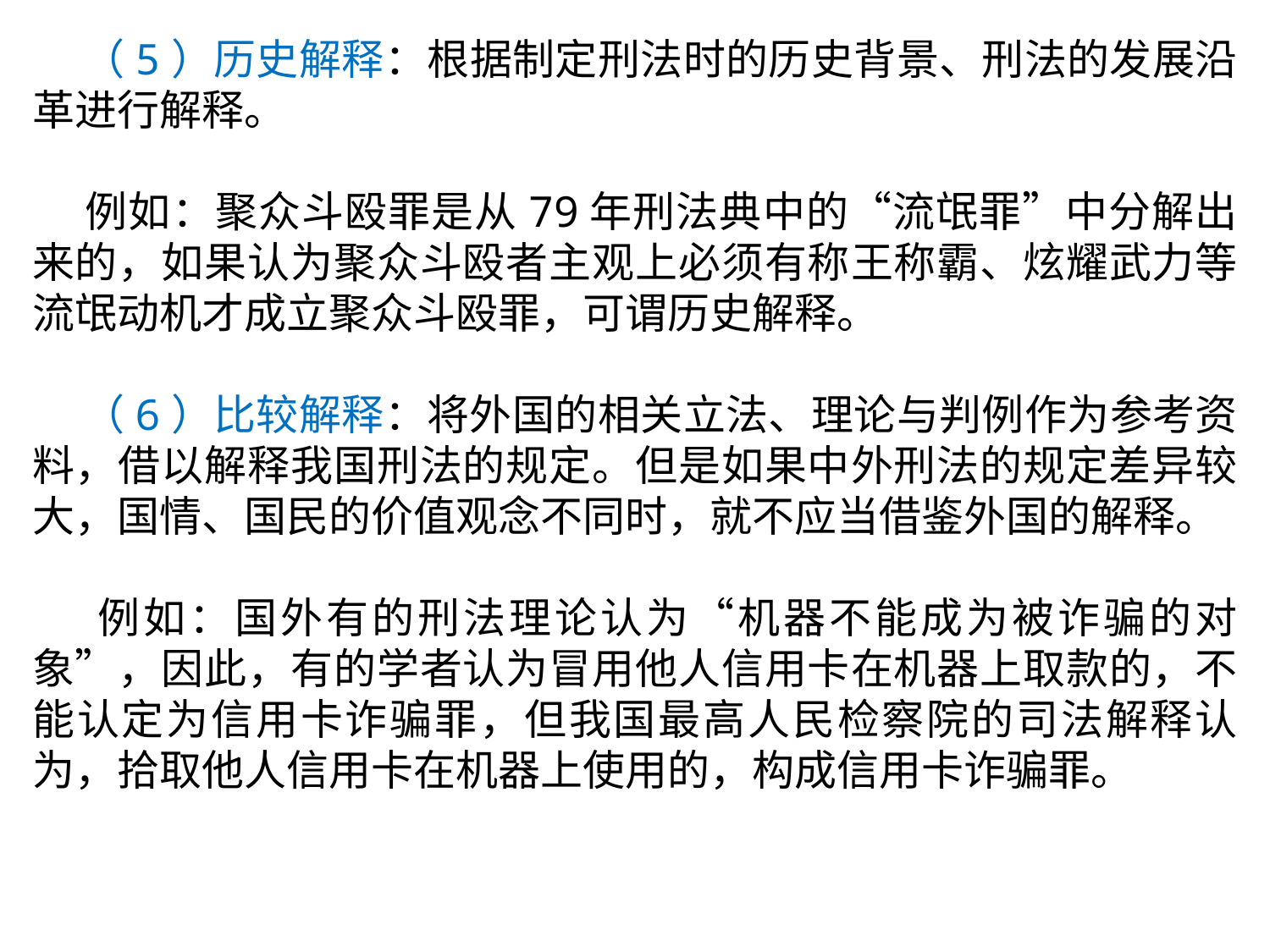

（5）历史解释：根据制定刑法时的历史背景、刑法的发展沿革进行解释。

    例如：聚众斗殴罪是从79年刑法典中的“流氓罪”中分解出来的，如果认为聚众斗殴者主观上必须有称王称霸、炫耀武力等流氓动机才成立聚众斗殴罪，可谓历史解释。

    （6）比较解释：将外国的相关立法、理论与判例作为参考资料，借以解释我国刑法的规定。但是如果中外刑法的规定差异较大，国情、国民的价值观念不同时，就不应当借鉴外国的解释。

    例如：国外有的刑法理论认为“机器不能成为被诈骗的对象”，因此，有的学者认为冒用他人信用卡在机器上取款的，不能认定为信用卡诈骗罪，但我国最高人民检察院的司法解释认为，拾取他人信用卡在机器上使用的，构成信用卡诈骗罪。